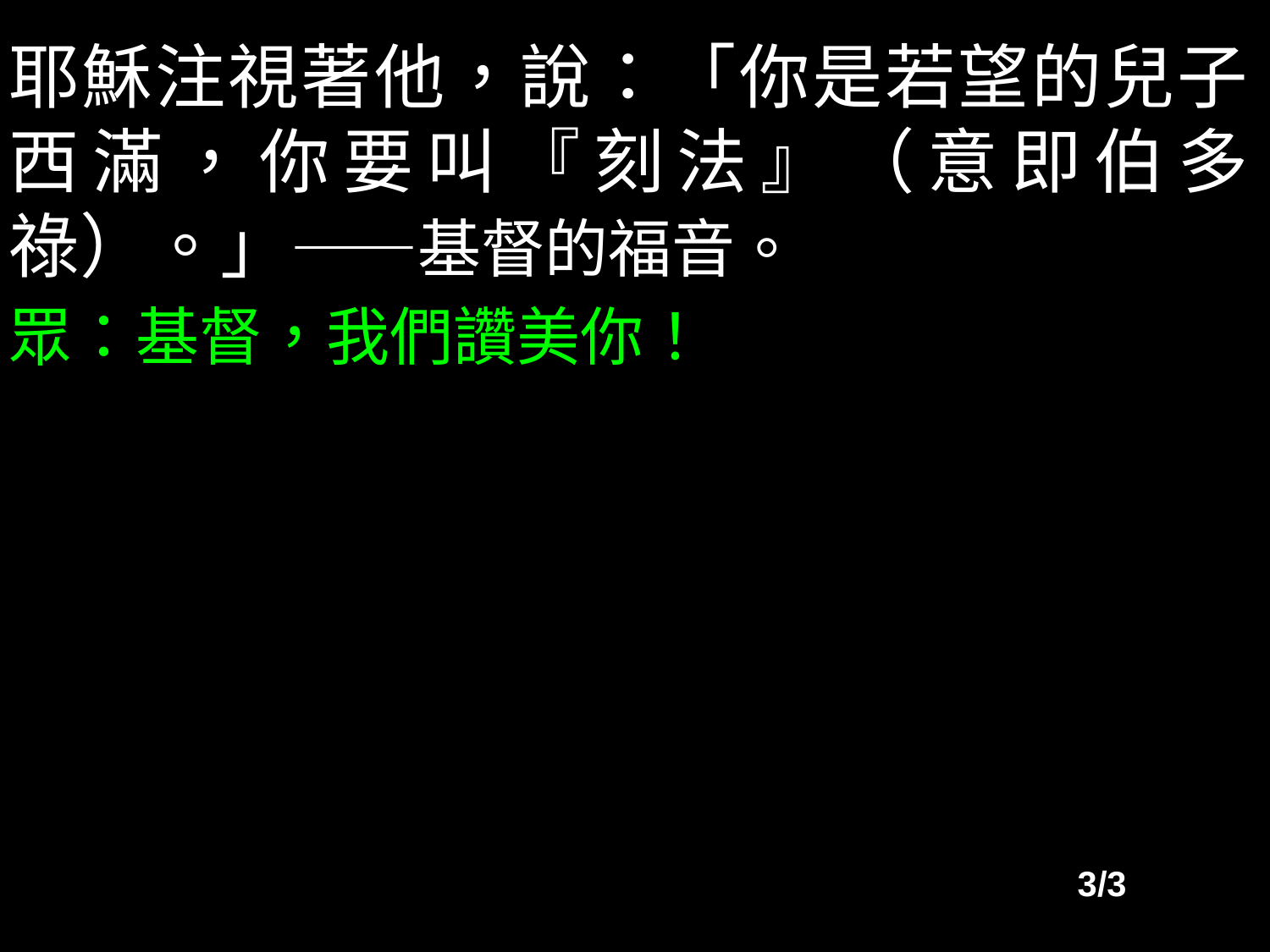

耶穌注視著他，說：「你是若望的兒子西滿，你要叫『刻法』（意即伯多祿）。」——基督的福音。
眾：基督，我們讚美你！

3/3